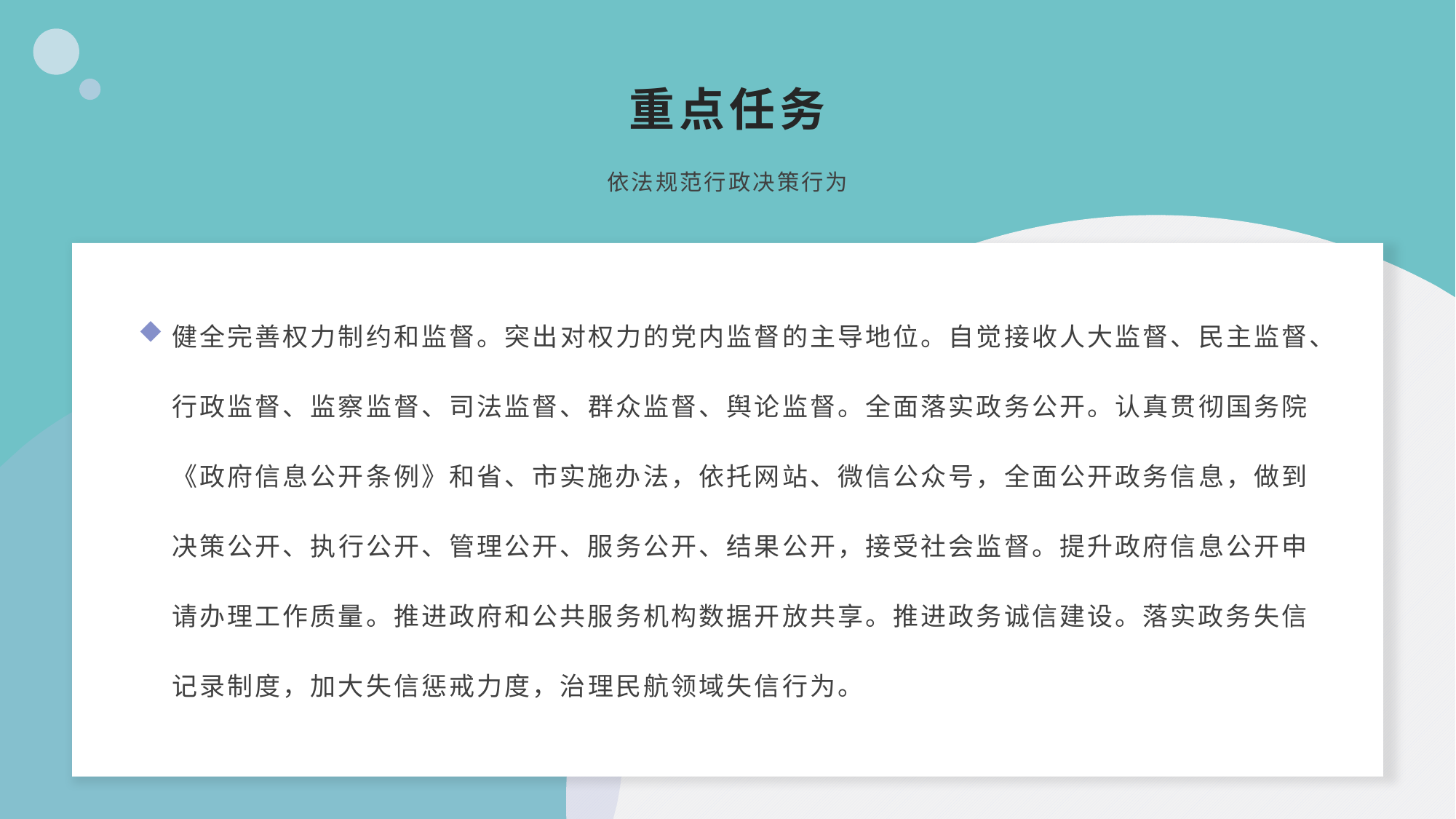

重点任务

依法规范行政决策行为

健全完善权力制约和监督。突出对权力的党内监督的主导地位。自觉接收人大监督、民主监督、行政监督、监察监督、司法监督、群众监督、舆论监督。全面落实政务公开。认真贯彻国务院《政府信息公开条例》和省、市实施办法，依托网站、微信公众号，全面公开政务信息，做到决策公开、执行公开、管理公开、服务公开、结果公开，接受社会监督。提升政府信息公开申请办理工作质量。推进政府和公共服务机构数据开放共享。推进政务诚信建设。落实政务失信记录制度，加大失信惩戒力度，治理民航领域失信行为。